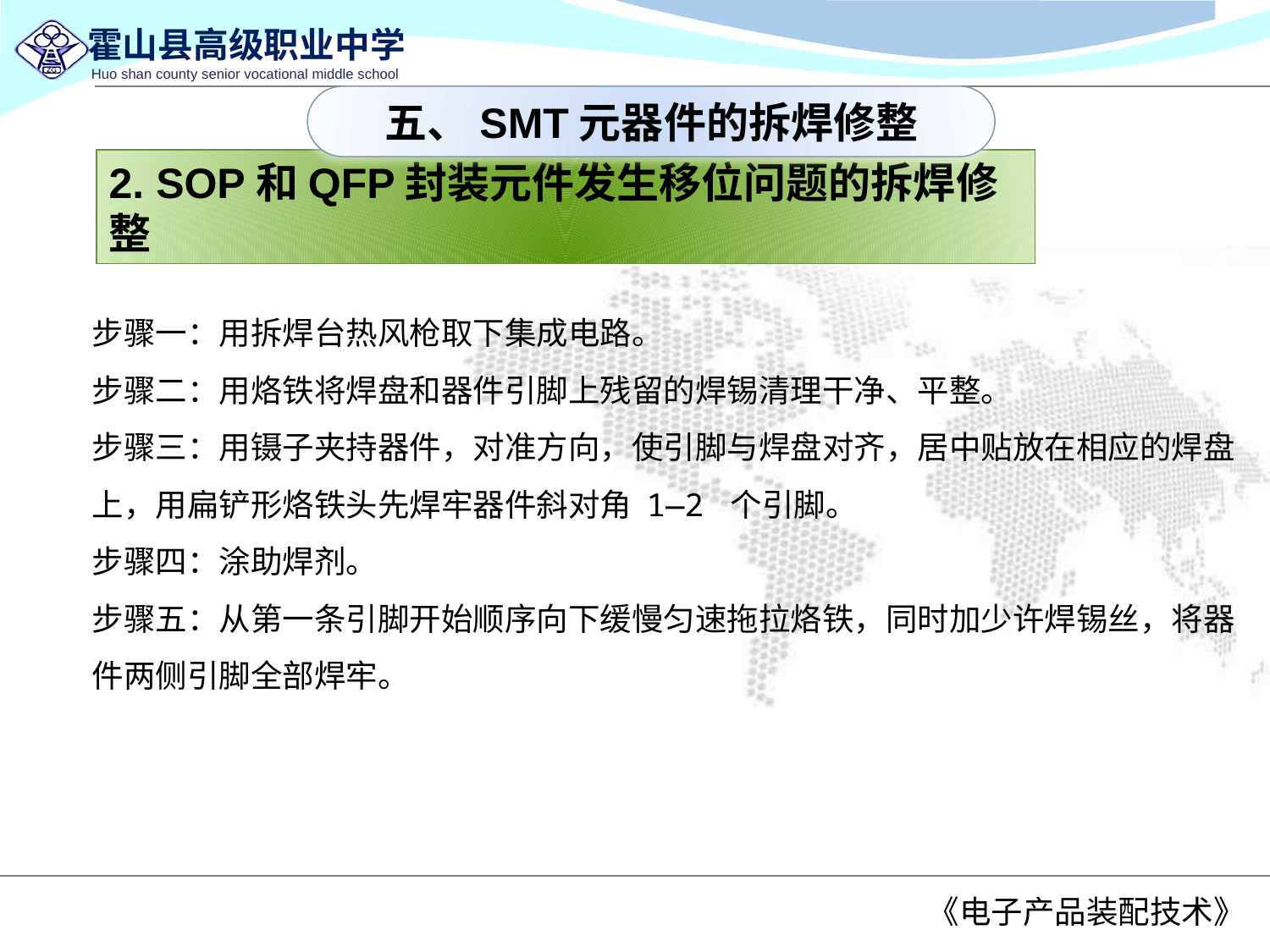

五、SMT元器件的拆焊修整
2. SOP和QFP封装元件发生移位问题的拆焊修整
步骤一：用拆焊台热风枪取下集成电路。
步骤二：用烙铁将焊盘和器件引脚上残留的焊锡清理干净、平整。
步骤三：用镊子夹持器件，对准方向，使引脚与焊盘对齐，居中贴放在相应的焊盘上，用扁铲形烙铁头先焊牢器件斜对角 1—2 个引脚。
步骤四：涂助焊剂。
步骤五：从第一条引脚开始顺序向下缓慢匀速拖拉烙铁，同时加少许焊锡丝，将器件两侧引脚全部焊牢。